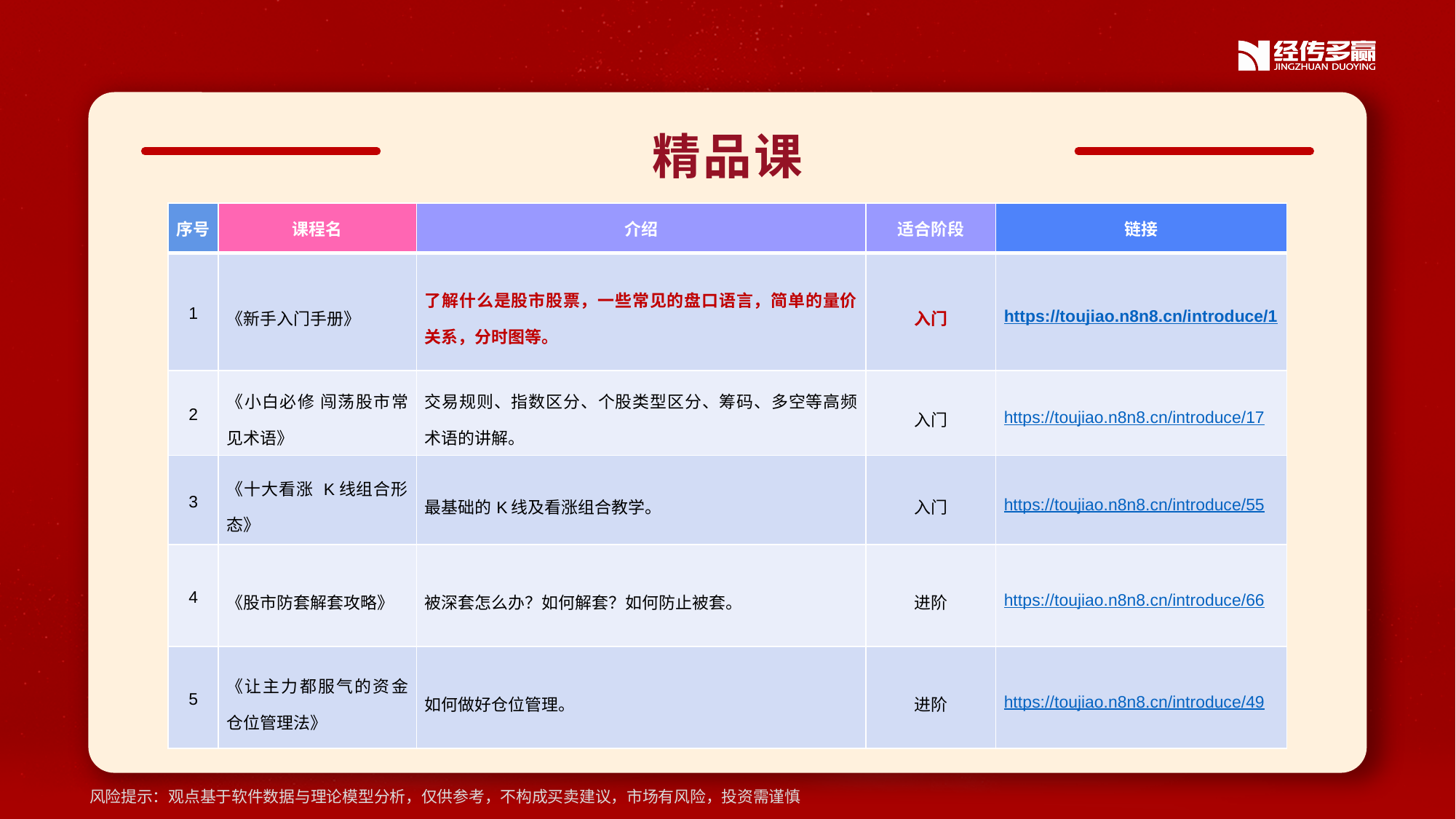

精品课
| 序号 | 课程名 | 介绍 | 适合阶段 | 链接 |
| --- | --- | --- | --- | --- |
| 1 | 《新手入门手册》 | 了解什么是股市股票，一些常见的盘口语言，简单的量价关系，分时图等。 | 入门 | https://toujiao.n8n8.cn/introduce/1 |
| 2 | 《小白必修 闯荡股市常见术语》 | 交易规则、指数区分、个股类型区分、筹码、多空等高频术语的讲解。 | 入门 | https://toujiao.n8n8.cn/introduce/17 |
| 3 | 《十大看涨 K线组合形态》 | 最基础的K线及看涨组合教学。 | 入门 | https://toujiao.n8n8.cn/introduce/55 |
| 4 | 《股市防套解套攻略》 | 被深套怎么办？如何解套？如何防止被套。 | 进阶 | https://toujiao.n8n8.cn/introduce/66 |
| 5 | 《让主力都服气的资金仓位管理法》 | 如何做好仓位管理。 | 进阶 | https://toujiao.n8n8.cn/introduce/49 |